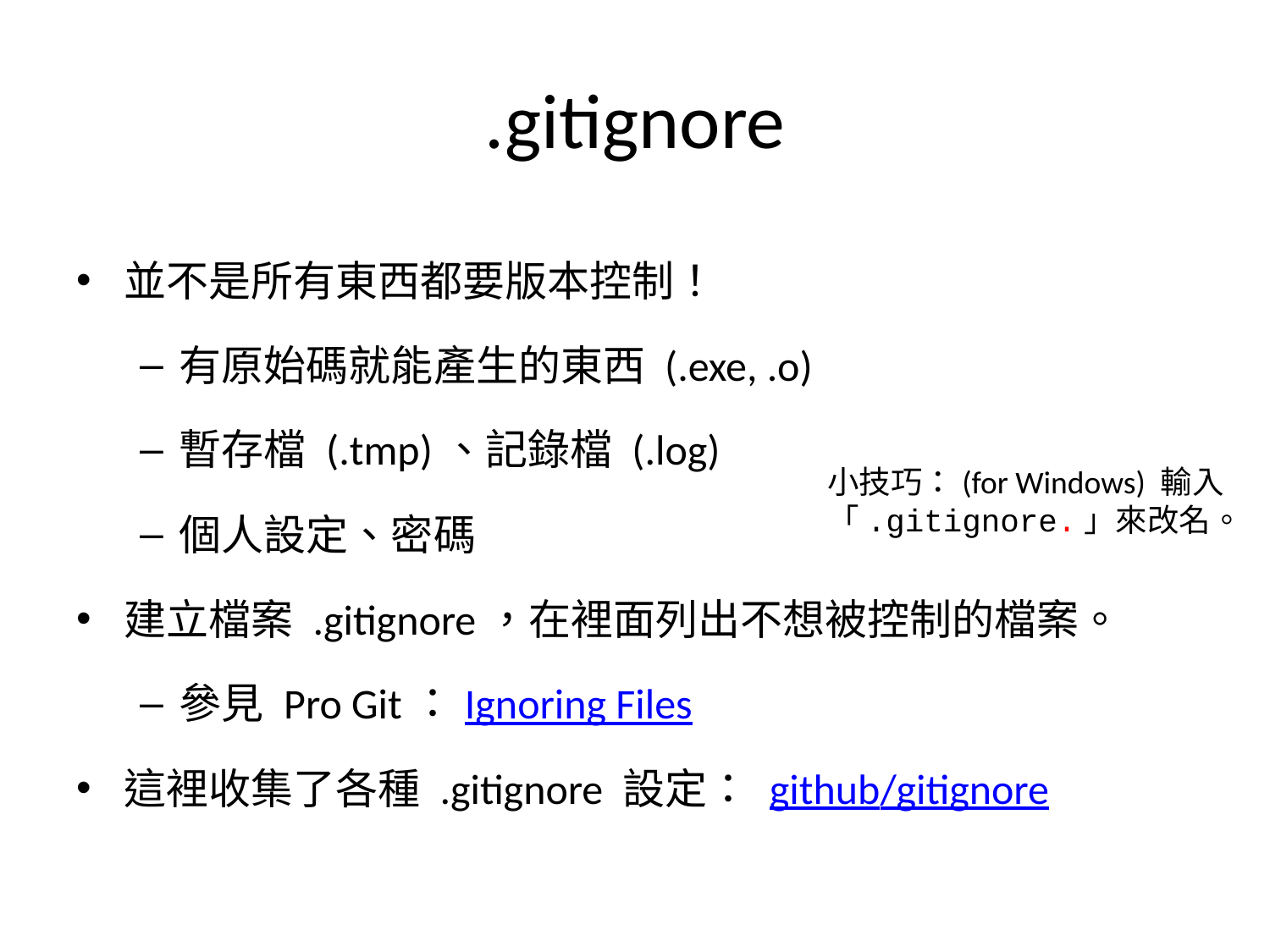

# .gitignore
並不是所有東西都要版本控制！
有原始碼就能產生的東西 (.exe, .o)
暫存檔 (.tmp)、記錄檔 (.log)
個人設定、密碼
建立檔案 .gitignore，在裡面列出不想被控制的檔案。
參見 Pro Git：Ignoring Files
這裡收集了各種 .gitignore 設定： github/gitignore
小技巧：(for Windows) 輸入「.gitignore.」來改名。